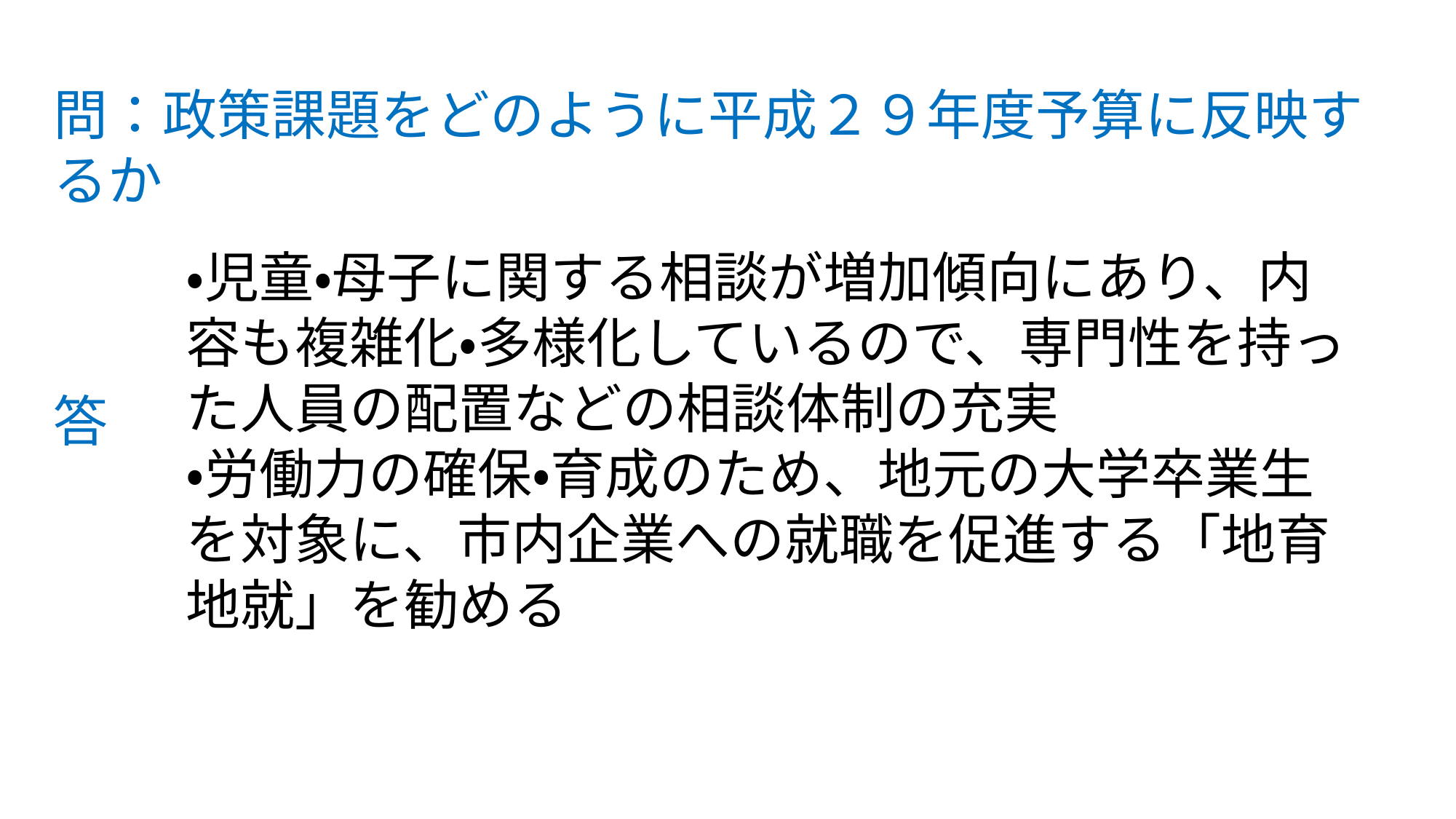

問：政策課題をどのように平成２９年度予算に反映するか
・児童・母子に関する相談が増加傾向にあり、内容も複雑化・多様化しているので、専門性を持った人員の配置などの相談体制の充実
・労働力の確保・育成のため、地元の大学卒業生を対象に、市内企業への就職を促進する「地育地就」を勧める
答